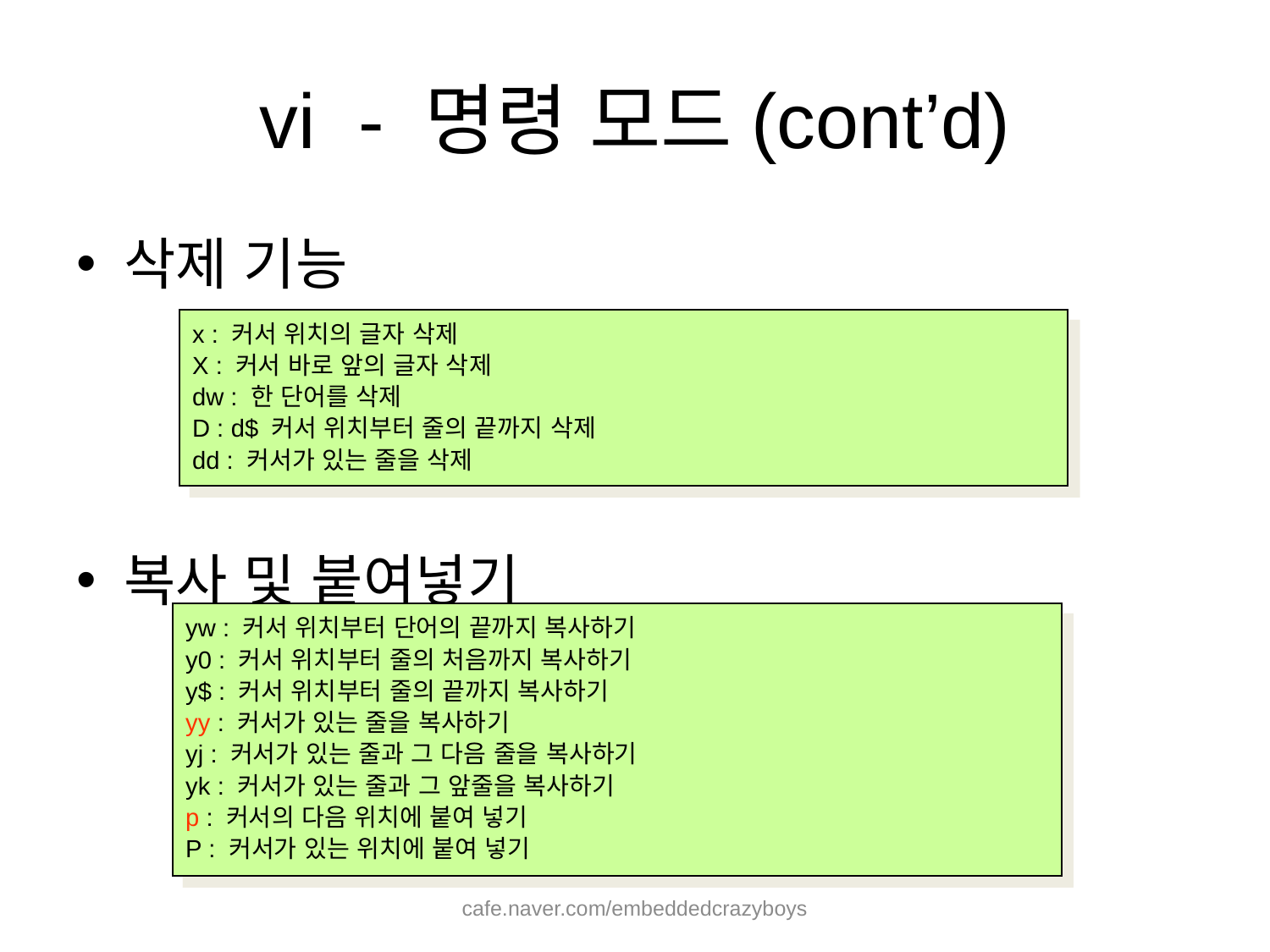

# vi  - 명령 모드(cont’d)
삭제 기능

복사 및 붙여넣기

x : 커서 위치의 글자 삭제
X : 커서 바로 앞의 글자 삭제
dw : 한 단어를 삭제
D : d$ 커서 위치부터 줄의 끝까지 삭제
dd : 커서가 있는 줄을 삭제
yw : 커서 위치부터 단어의 끝까지 복사하기
y0 : 커서 위치부터 줄의 처음까지 복사하기
y$ : 커서 위치부터 줄의 끝까지 복사하기
yy : 커서가 있는 줄을 복사하기
yj : 커서가 있는 줄과 그 다음 줄을 복사하기
yk : 커서가 있는 줄과 그 앞줄을 복사하기
p : 커서의 다음 위치에 붙여 넣기
P : 커서가 있는 위치에 붙여 넣기
cafe.naver.com/embeddedcrazyboys